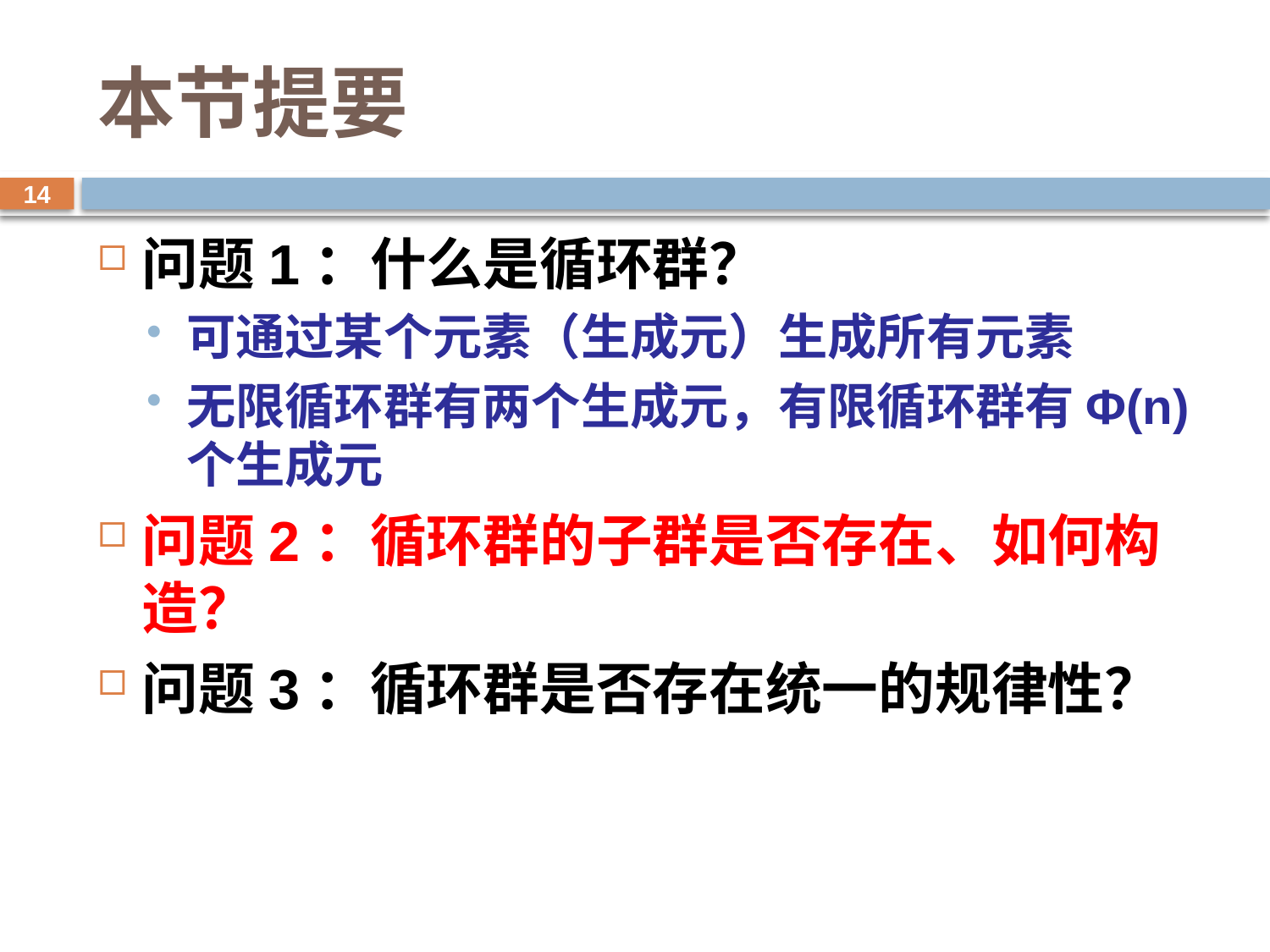

# 本节提要
14
问题1：什么是循环群？
可通过某个元素（生成元）生成所有元素
无限循环群有两个生成元，有限循环群有Φ(n)个生成元
问题2：循环群的子群是否存在、如何构造？
问题3：循环群是否存在统一的规律性？